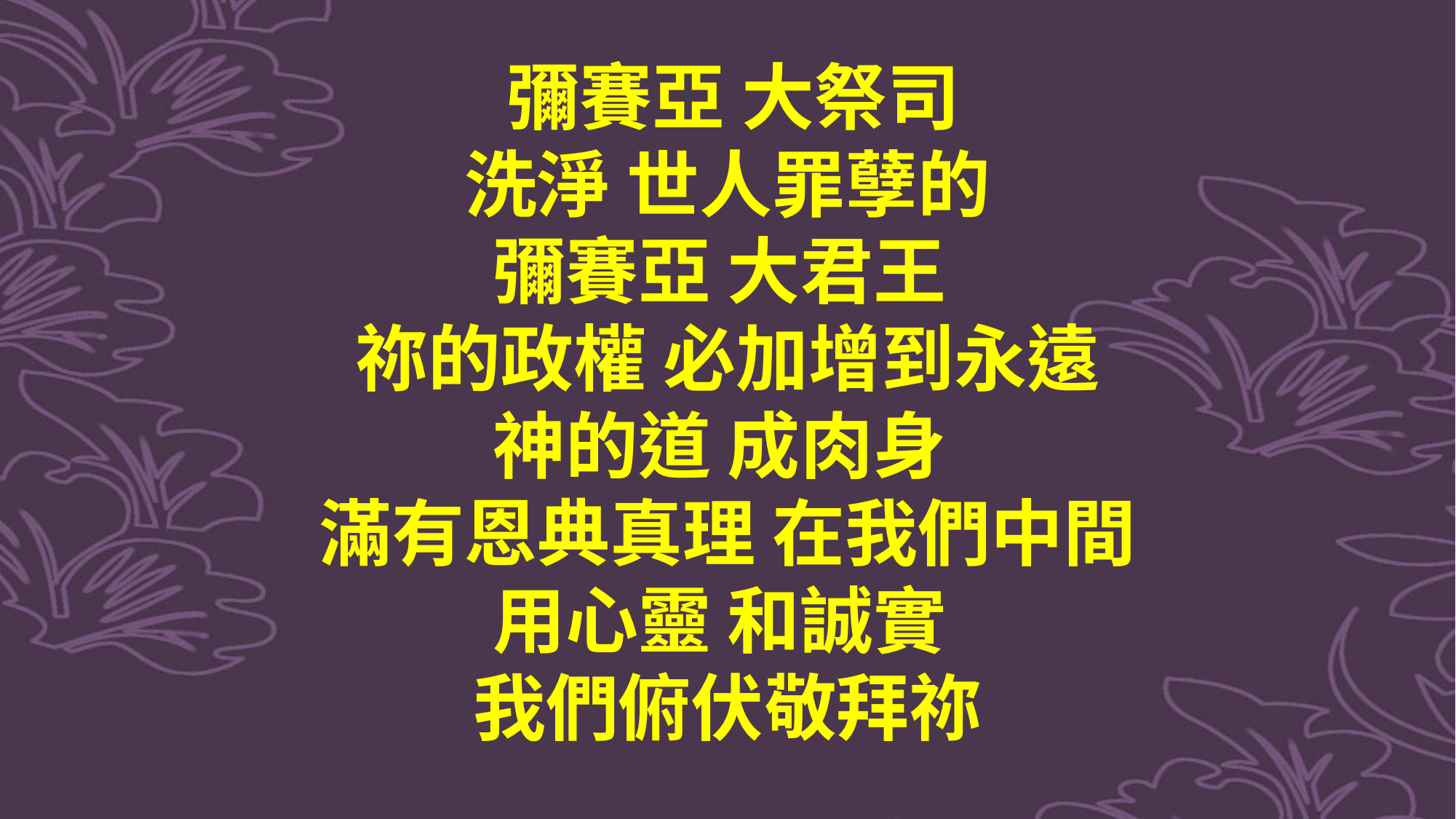

彌賽亞 大祭司
洗淨 世人罪孽的
彌賽亞 大君王
祢的政權 必加增到永遠
神的道 成肉身
滿有恩典真理 在我們中間
用心靈 和誠實
我們俯伏敬拜祢